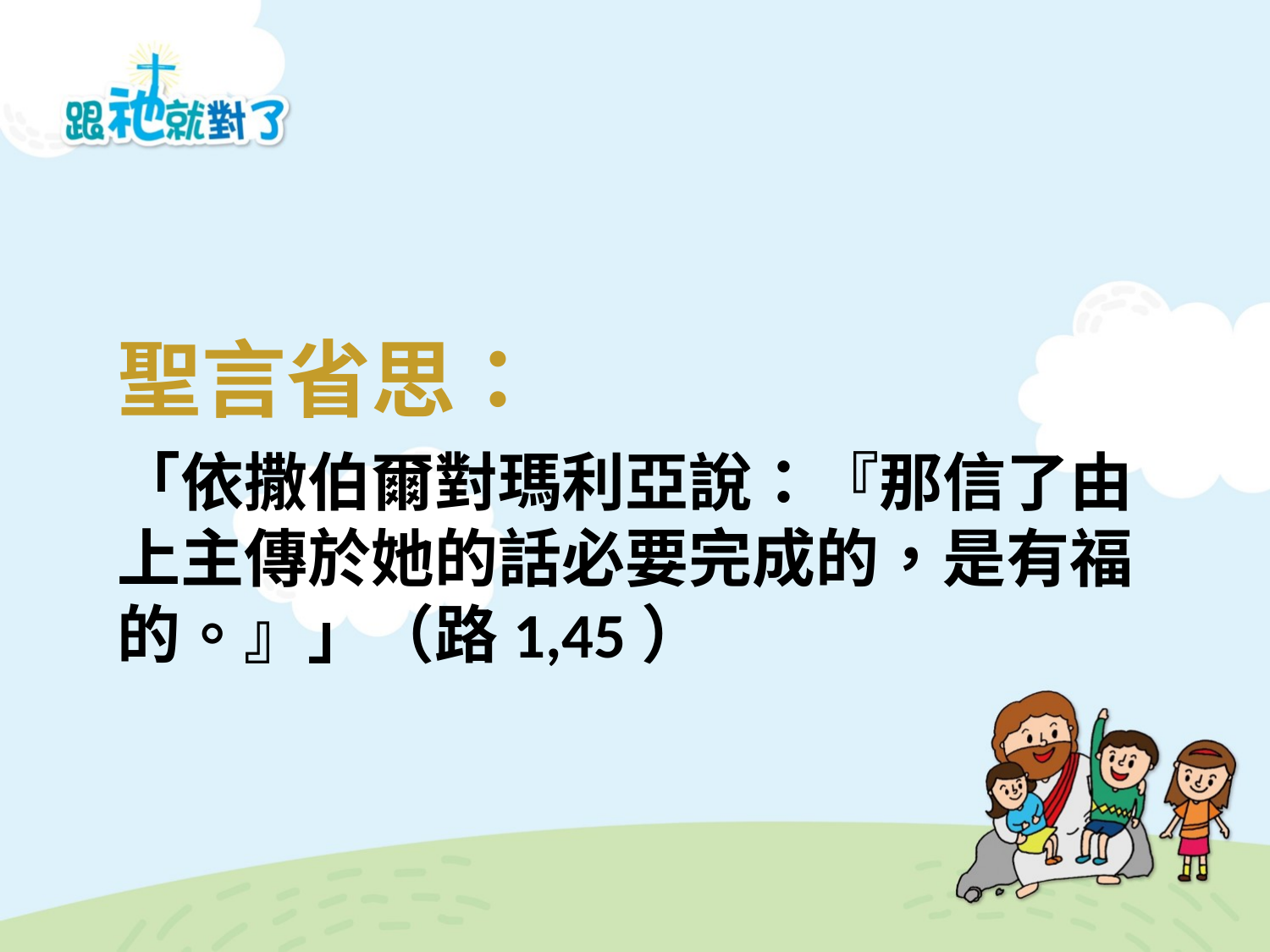

聖言省思：
「依撒伯爾對瑪利亞說：『那信了由上主傳於她的話必要完成的，是有福的。』」（路1,45）